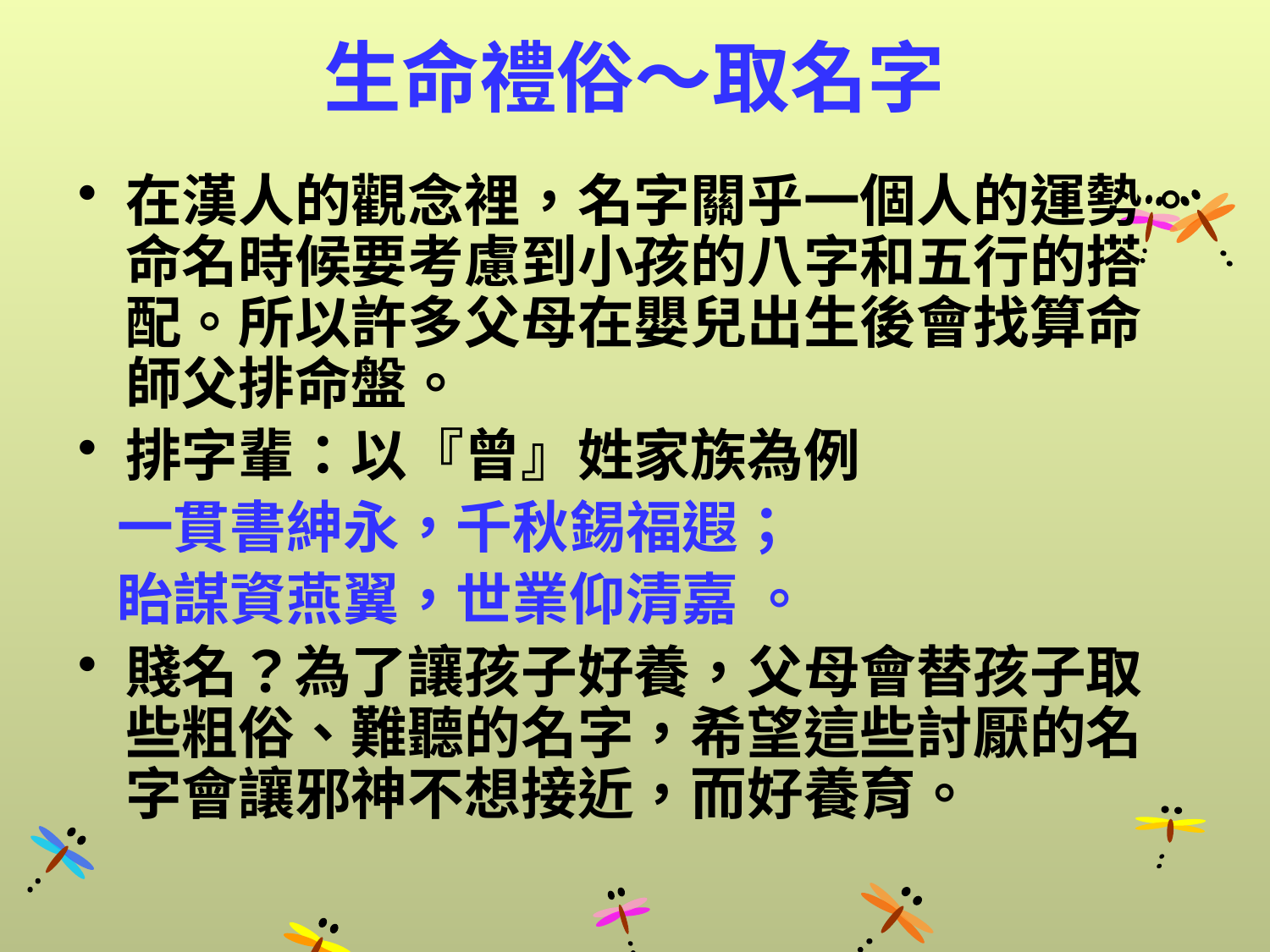

# 生命禮俗～取名字
在漢人的觀念裡，名字關乎一個人的運勢。命名時候要考慮到小孩的八字和五行的搭配。所以許多父母在嬰兒出生後會找算命師父排命盤。
排字輩：以『曾』姓家族為例
  一貫書紳永，千秋錫福遐；
  眙謀資燕翼，世業仰清嘉 。
賤名？為了讓孩子好養，父母會替孩子取些粗俗、難聽的名字，希望這些討厭的名字會讓邪神不想接近，而好養育。